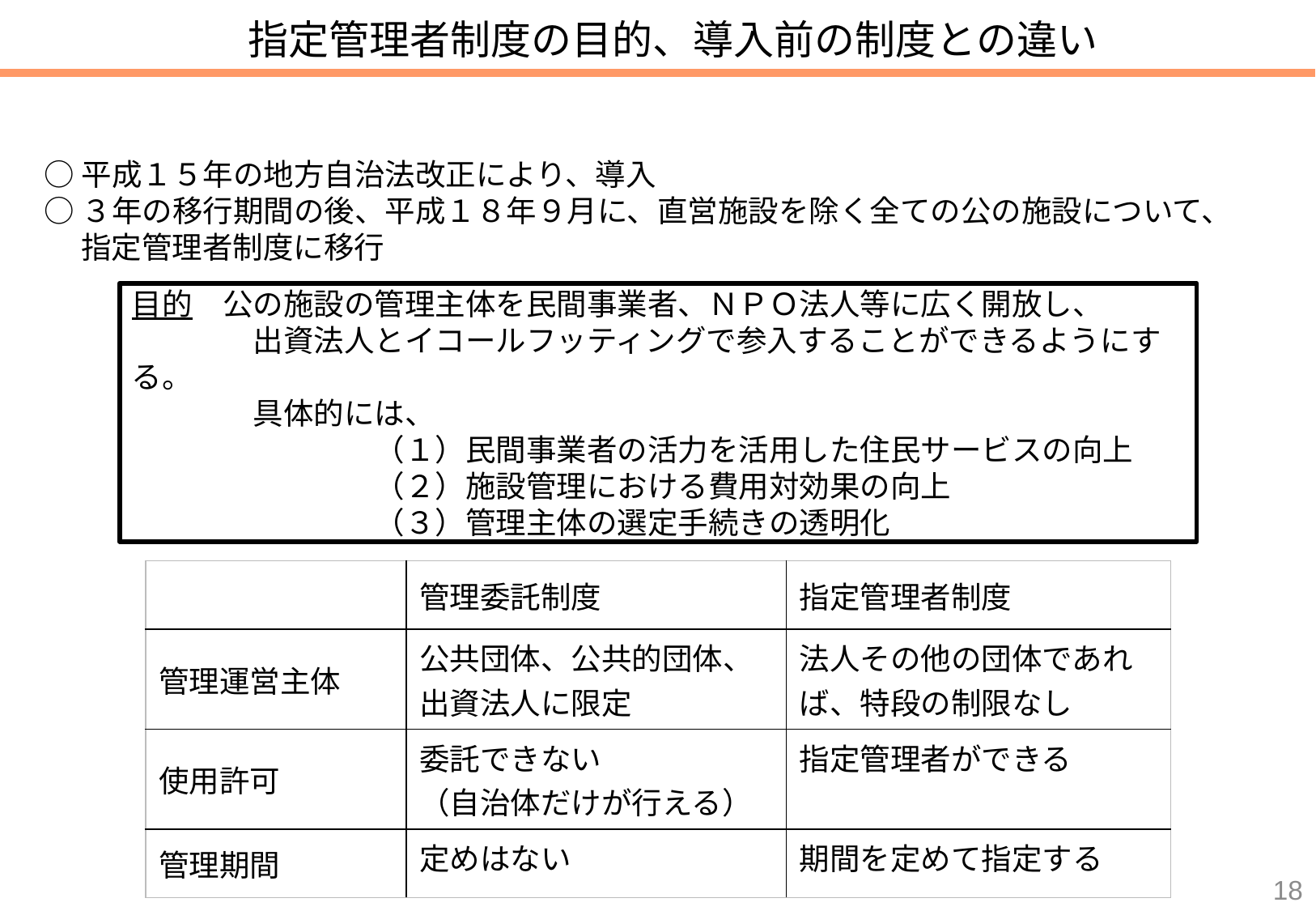

指定管理者制度の目的、導入前の制度との違い
○平成１５年の地方自治法改正により、導入
○３年の移行期間の後、平成１８年９月に、直営施設を除く全ての公の施設について、
　 指定管理者制度に移行

目的　公の施設の管理主体を民間事業者、ＮＰＯ法人等に広く開放し、
　　　　出資法人とイコールフッティングで参入することができるようにする。
　　　　具体的には、
　　　　　　　　（１）民間事業者の活力を活用した住民サービスの向上
　　　　　　　　（２）施設管理における費用対効果の向上
　　　　　　　　（３）管理主体の選定手続きの透明化
|  | 管理委託制度 | 指定管理者制度 |
| --- | --- | --- |
| 管理運営主体 | 公共団体、公共的団体、出資法人に限定 | 法人その他の団体であれば、特段の制限なし |
| 使用許可 | 委託できない （自治体だけが行える） | 指定管理者ができる |
| 管理期間 | 定めはない | 期間を定めて指定する |
18